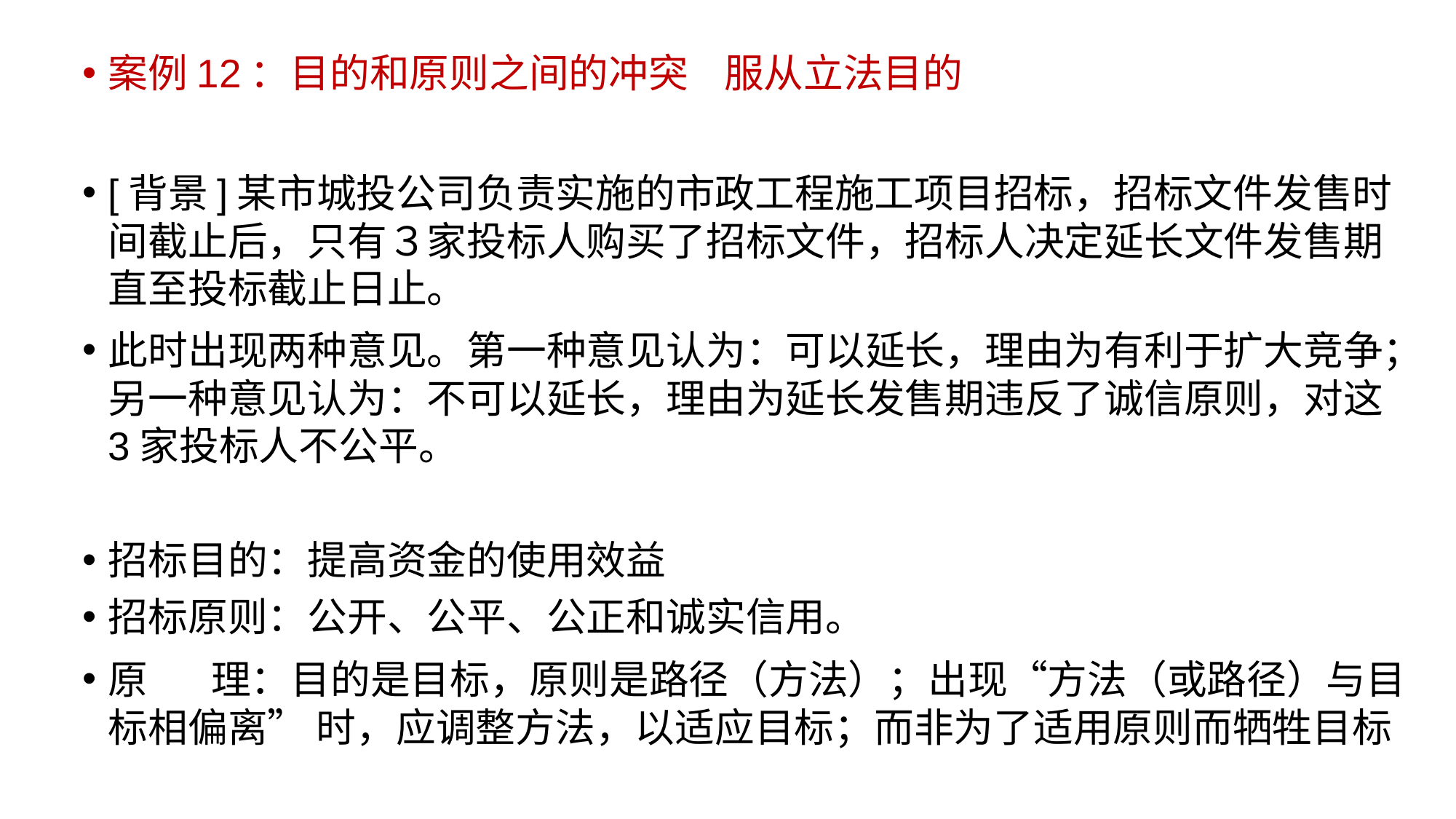

案例12：目的和原则之间的冲突	服从立法目的

[背景]某市城投公司负责实施的市政工程施工项目招标，招标文件发售时间截止后，只有３家投标人购买了招标文件，招标人决定延长文件发售期直至投标截止日止。
此时出现两种意见。第一种意见认为：可以延长，理由为有利于扩大竞争；另一种意见认为：不可以延长，理由为延长发售期违反了诚信原则，对这3家投标人不公平。

招标目的：提高资金的使用效益
招标原则：公开、公平、公正和诚实信用。
原	理：目的是目标，原则是路径（方法）；出现“方法（或路径）与目标相偏离” 时，应调整方法，以适应目标；而非为了适用原则而牺牲目标